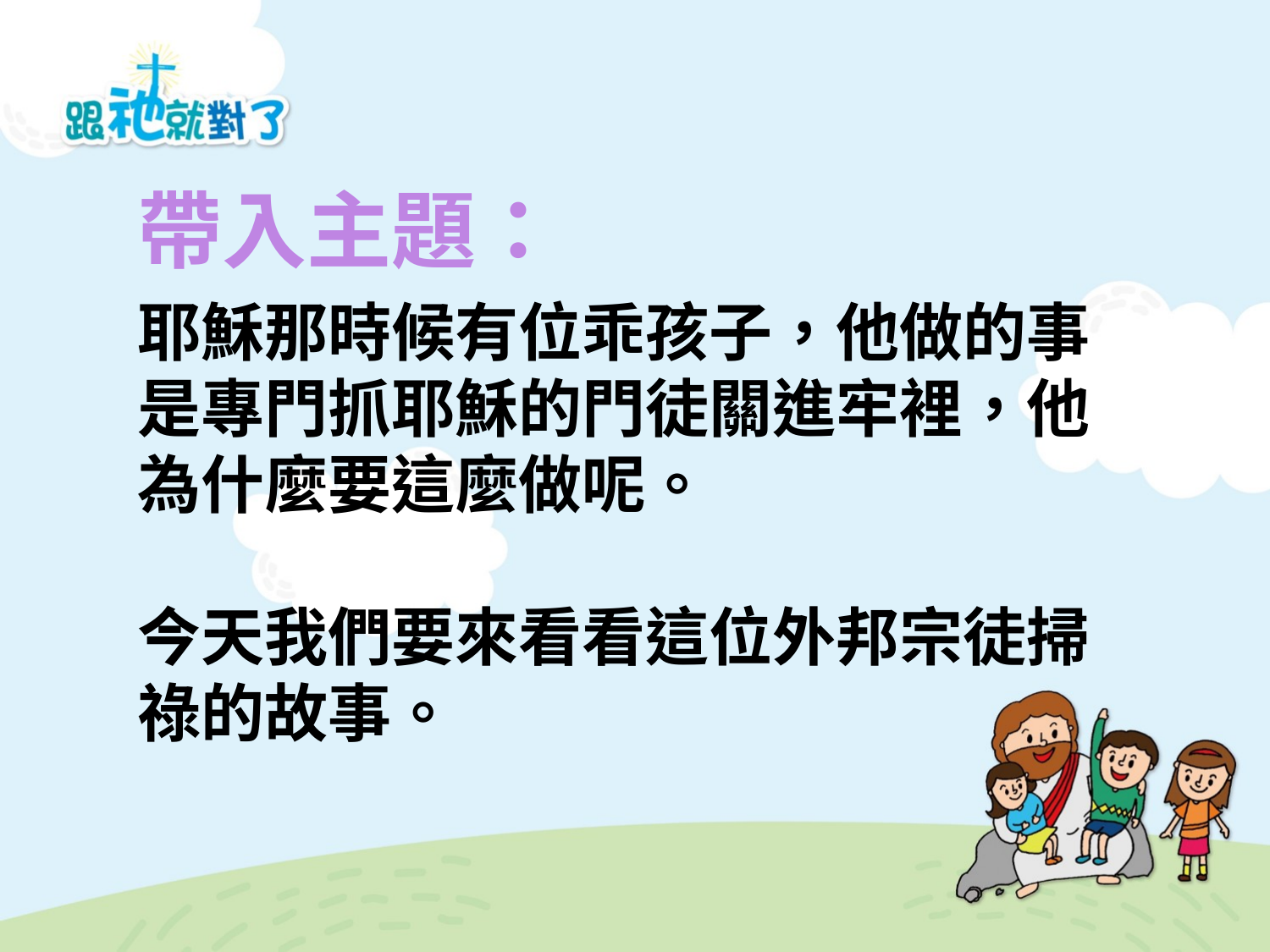

帶入主題：
耶穌那時候有位乖孩子，他做的事是專門抓耶穌的門徒關進牢裡，他為什麼要這麼做呢。

今天我們要來看看這位外邦宗徒掃祿的故事。